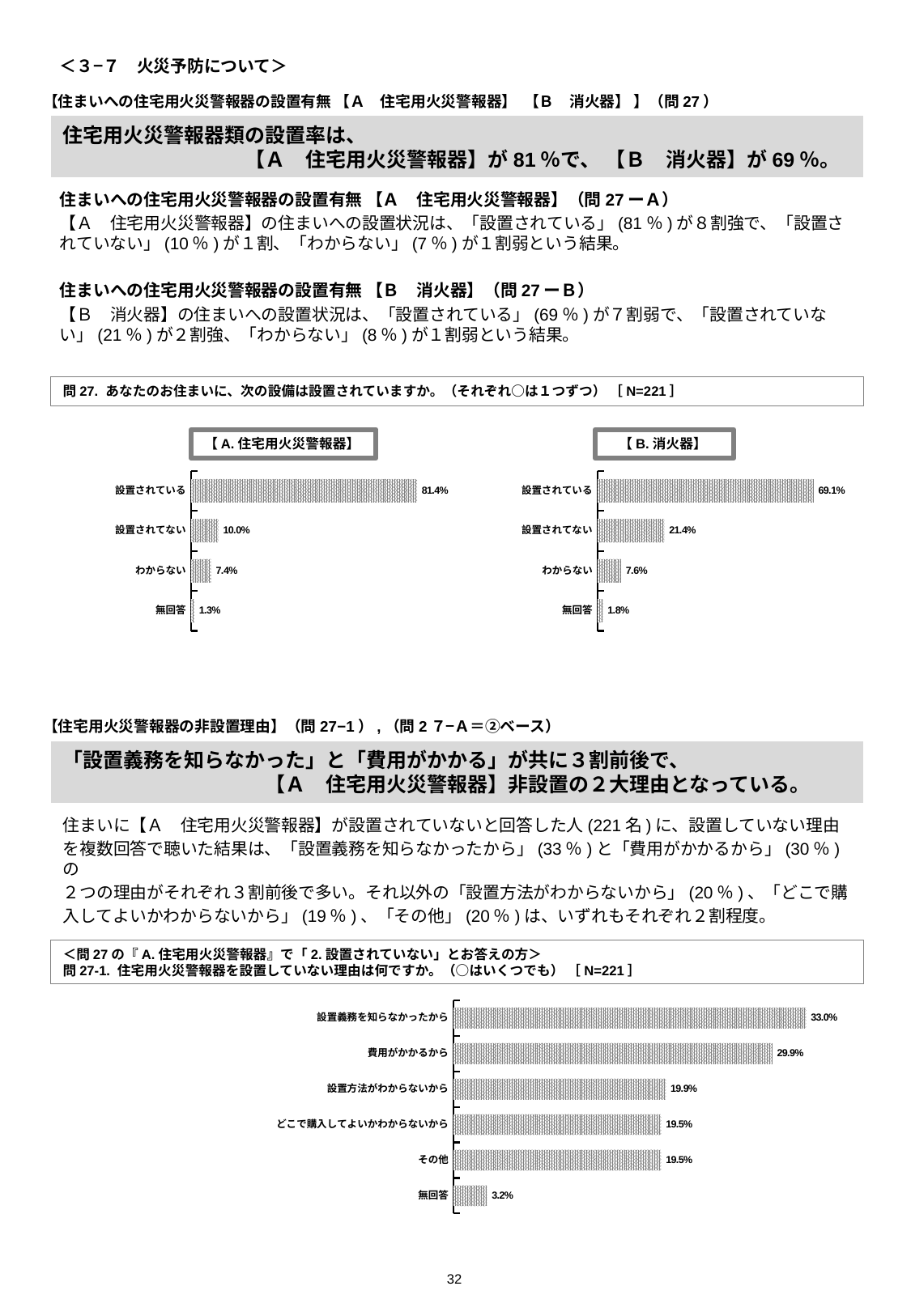

＜３−７　火災予防について＞
【住まいへの住宅用火災警報器の設置有無 【Ａ　住宅用火災警報器】  【Ｂ　消火器】 】（問27）
# 住宅用火災警報器類の設置率は、 　　　　　　　　　【Ａ　住宅用火災警報器】が81％で、 【Ｂ　消火器】が69％。
住まいへの住宅用火災警報器の設置有無 【Ａ　住宅用火災警報器】（問27ーＡ）
【Ａ　住宅用火災警報器】の住まいへの設置状況は、「設置されている」(81％)が８割強で、「設置されていない」(10％)が１割、「わからない」(7％)が１割弱という結果。

住まいへの住宅用火災警報器の設置有無 【Ｂ　消火器】（問27ーＢ）
【Ｂ　消火器】の住まいへの設置状況は、「設置されている」(69％)が７割弱で、「設置されていない」(21％)が２割強、「わからない」(8％)が１割弱という結果。
問27. あなたのお住まいに、次の設備は設置されていますか。（それぞれ○は１つずつ） ［N=221］
【A.住宅用火災警報器】
【B.消火器】

### Chart

| Category |  |
|---|---|
| 設置されている | 0.813544018058692 |
| 設置されてない | 0.0997742663656888 |
| わからない | 0.0735891647855529 |
| 無回答 | 0.0130925507900677 |

### Chart

| Category |  |
|---|---|
| 設置されている | 0.691196388261851 |
| 設置されてない | 0.214446952595937 |
| わからない | 0.0762979683972912 |
| 無回答 | 0.018058690744921 |
【住宅用火災警報器の非設置理由】（問27−1）,（問2７−Ａ＝②ベース）
「設置義務を知らなかった」と「費用がかかる」が共に３割前後で、
　　　　　　　　　　【Ａ　住宅用火災警報器】非設置の２大理由となっている。
住まいに【Ａ　住宅用火災警報器】が設置されていないと回答した人(221名)に、設置していない理由
を複数回答で聴いた結果は、「設置義務を知らなかったから」(33％)と「費用がかかるから」(30％)の
２つの理由がそれぞれ３割前後で多い。それ以外の「設置方法がわからないから」(20％)、「どこで購
入してよいかわからないから」(19％)、「その他」(20％)は、いずれもそれぞれ２割程度。
＜問27の『A.住宅用火災警報器』で「2.設置されていない」とお答えの方＞
問27-1. 住宅用火災警報器を設置していない理由は何ですか。（○はいくつでも） ［N=221］

### Chart

| Category |  |
|---|---|
| 設置義務を知らなかったから | 0.330316742081449 |
| 費用がかかるから | 0.298642533936652 |
| 設置方法がわからないから | 0.199095022624434 |
| どこで購入してよいかわからないから | 0.194570135746606 |
| その他 | 0.194570135746606 |
| 無回答 | 0.0316742081447964 |
32